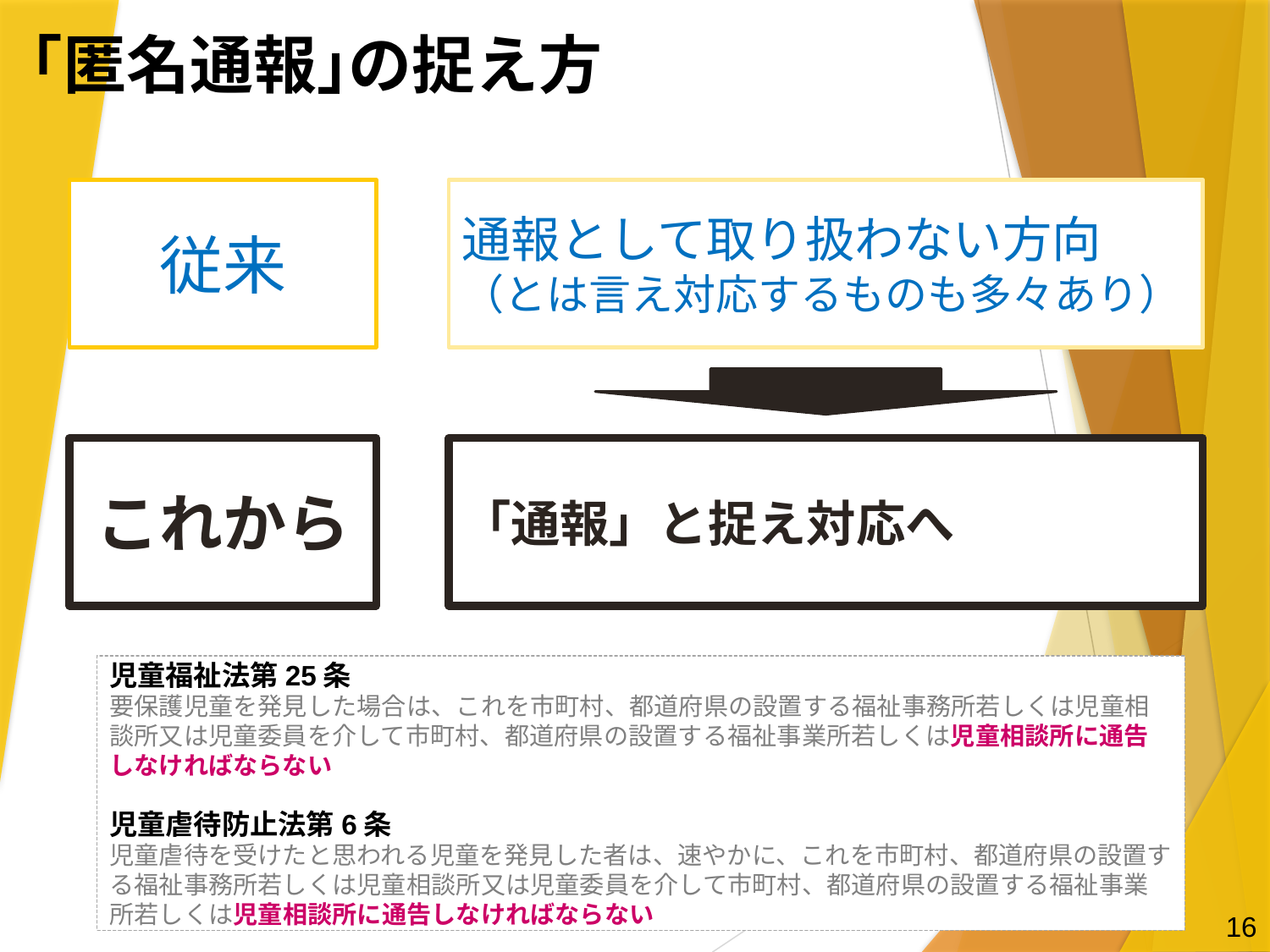

｢匿名通報｣の捉え方
従来
通報として取り扱わない方向
（とは言え対応するものも多々あり）

これから
「通報」と捉え対応へ
児童福祉法第25条
要保護児童を発見した場合は、これを市町村、都道府県の設置する福祉事務所若しくは児童相談所又は児童委員を介して市町村、都道府県の設置する福祉事業所若しくは児童相談所に通告しなければならない

児童虐待防止法第6条
児童虐待を受けたと思われる児童を発見した者は、速やかに、これを市町村、都道府県の設置する福祉事務所若しくは児童相談所又は児童委員を介して市町村、都道府県の設置する福祉事業所若しくは児童相談所に通告しなければならない
16